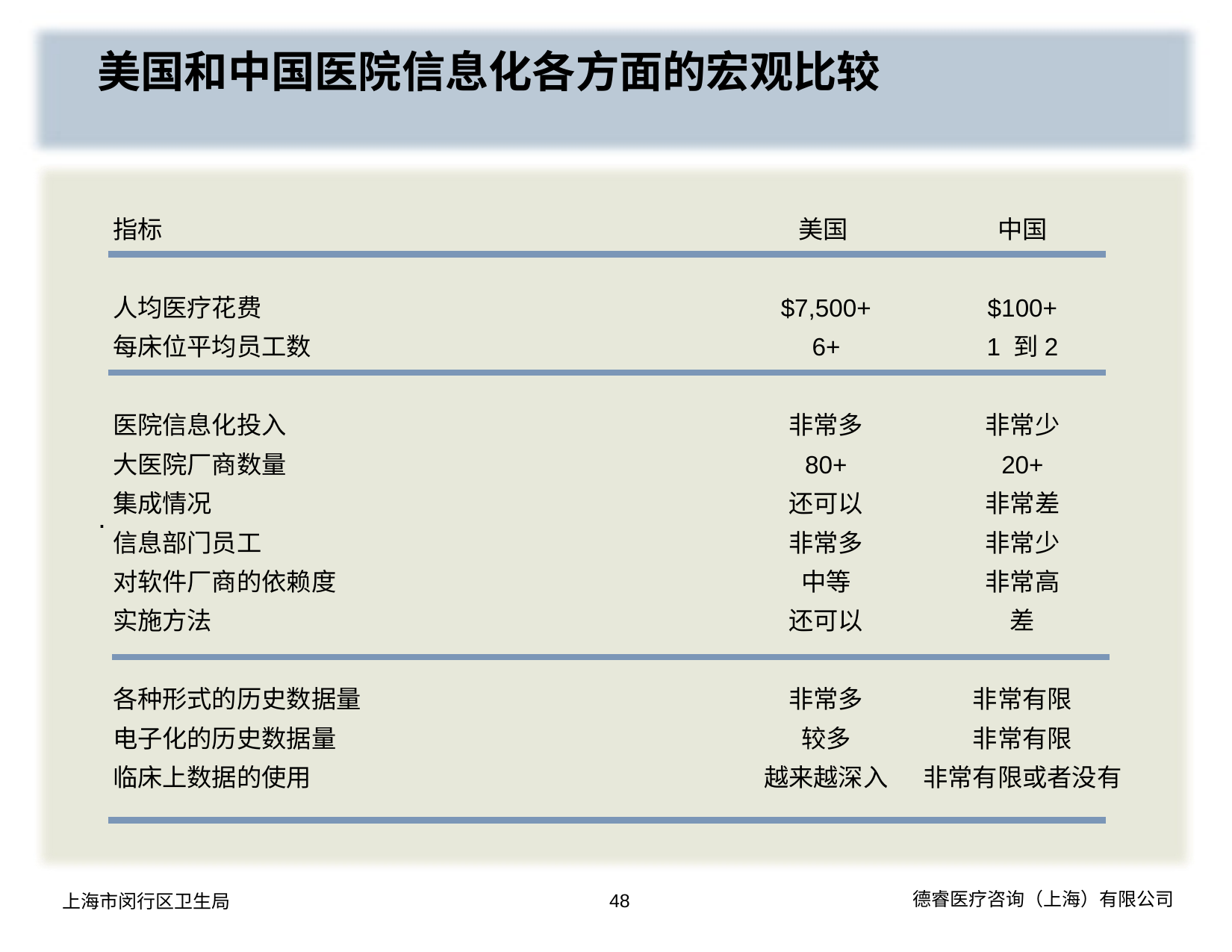

美国和中国医院信息化各方面的宏观比较
.
指标	美国 	中国

人均医疗花费	$7,500+	$100+
每床位平均员工数	6+	1 到2

医院信息化投入	非常多	非常少
大医院厂商数量	80+	20+
集成情况	还可以	非常差
信息部门员工	非常多	非常少
对软件厂商的依赖度	中等	非常高
实施方法	还可以	差

各种形式的历史数据量	非常多	非常有限
电子化的历史数据量	较多	非常有限
临床上数据的使用	越来越深入	非常有限或者没有
48